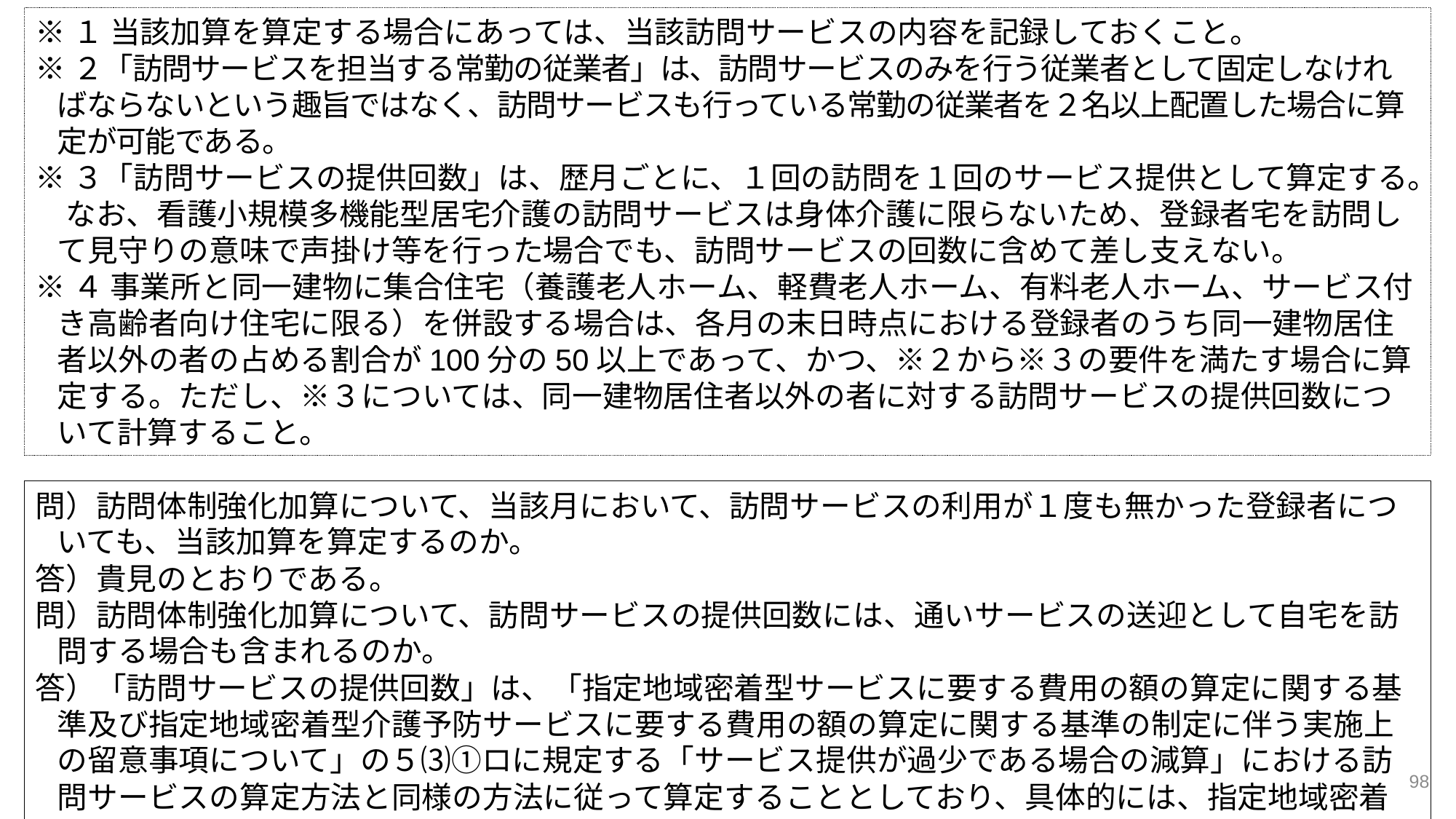

※１ 当該加算を算定する場合にあっては、当該訪問サービスの内容を記録しておくこと。
※２「訪問サービスを担当する常勤の従業者」は、訪問サービスのみを行う従業者として固定しなければならないという趣旨ではなく、訪問サービスも行っている常勤の従業者を２名以上配置した場合に算定が可能である。
※３「訪問サービスの提供回数」は、歴月ごとに、１回の訪問を１回のサービス提供として算定する。
　なお、看護小規模多機能型居宅介護の訪問サービスは身体介護に限らないため、登録者宅を訪問して見守りの意味で声掛け等を行った場合でも、訪問サービスの回数に含めて差し支えない。
※４ 事業所と同一建物に集合住宅（養護老人ホーム、軽費老人ホーム、有料老人ホーム、サービス付き高齢者向け住宅に限る）を併設する場合は、各月の末日時点における登録者のうち同一建物居住者以外の者の占める割合が100分の50以上であって、かつ、※２から※３の要件を満たす場合に算定する。ただし、※３については、同一建物居住者以外の者に対する訪問サービスの提供回数について計算すること。
問）訪問体制強化加算について、当該月において、訪問サービスの利用が１度も無かった登録者についても、当該加算を算定するのか。
答）貴見のとおりである。
問）訪問体制強化加算について、訪問サービスの提供回数には、通いサービスの送迎として自宅を訪問する場合も含まれるのか。
答）「訪問サービスの提供回数」は、「指定地域密着型サービスに要する費用の額の算定に関する基準及び指定地域密着型介護予防サービスに要する費用の額の算定に関する基準の制定に伴う実施上の留意事項について」の５⑶①ロに規定する「サービス提供が過少である場合の減算」における訪問サービスの算定方法と同様の方法に従って算定することとしており、具体的には、指定地域密着

98